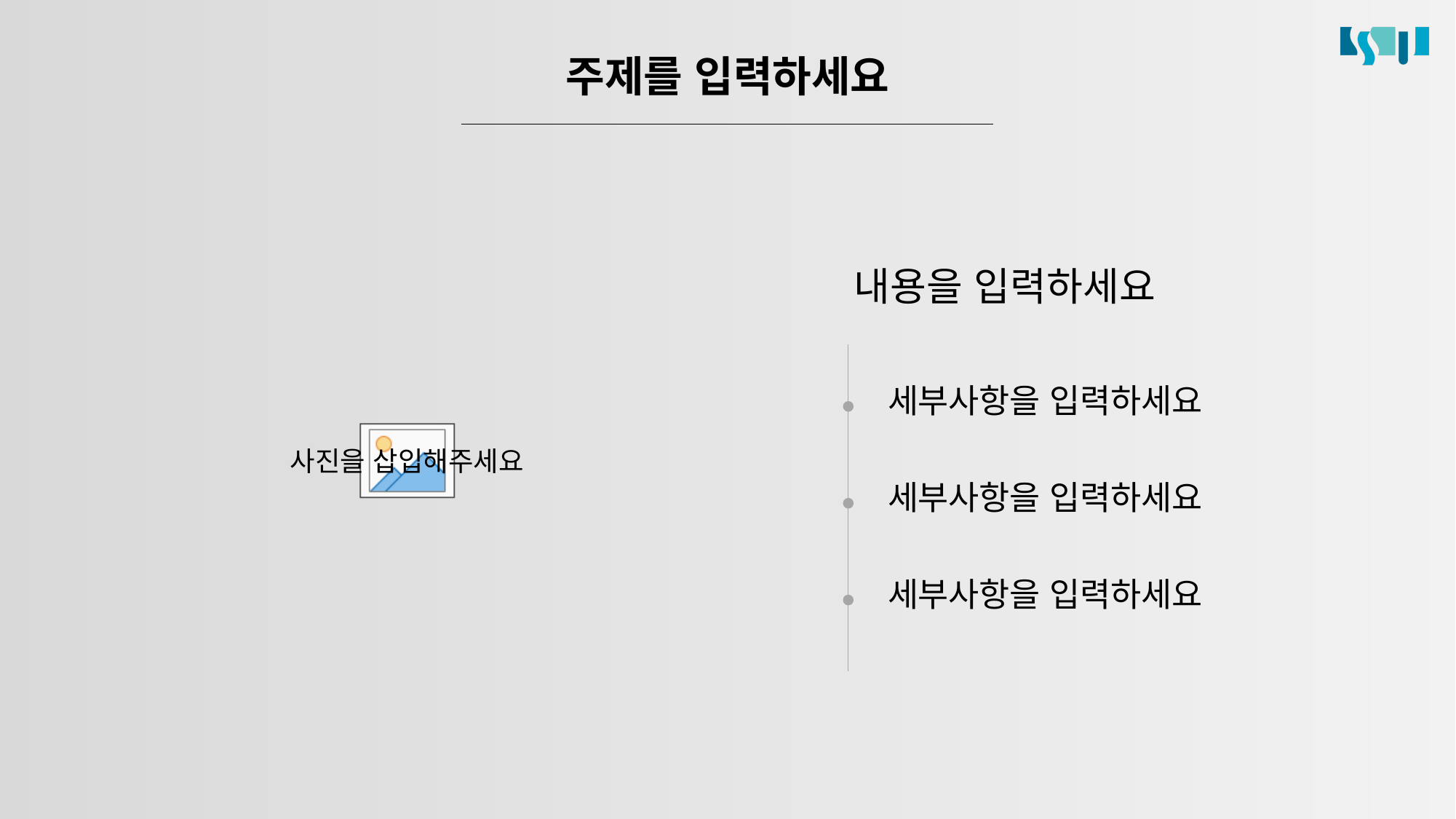

# 주제를 입력하세요

내용을 입력하세요
세부사항을 입력하세요
세부사항을 입력하세요
세부사항을 입력하세요